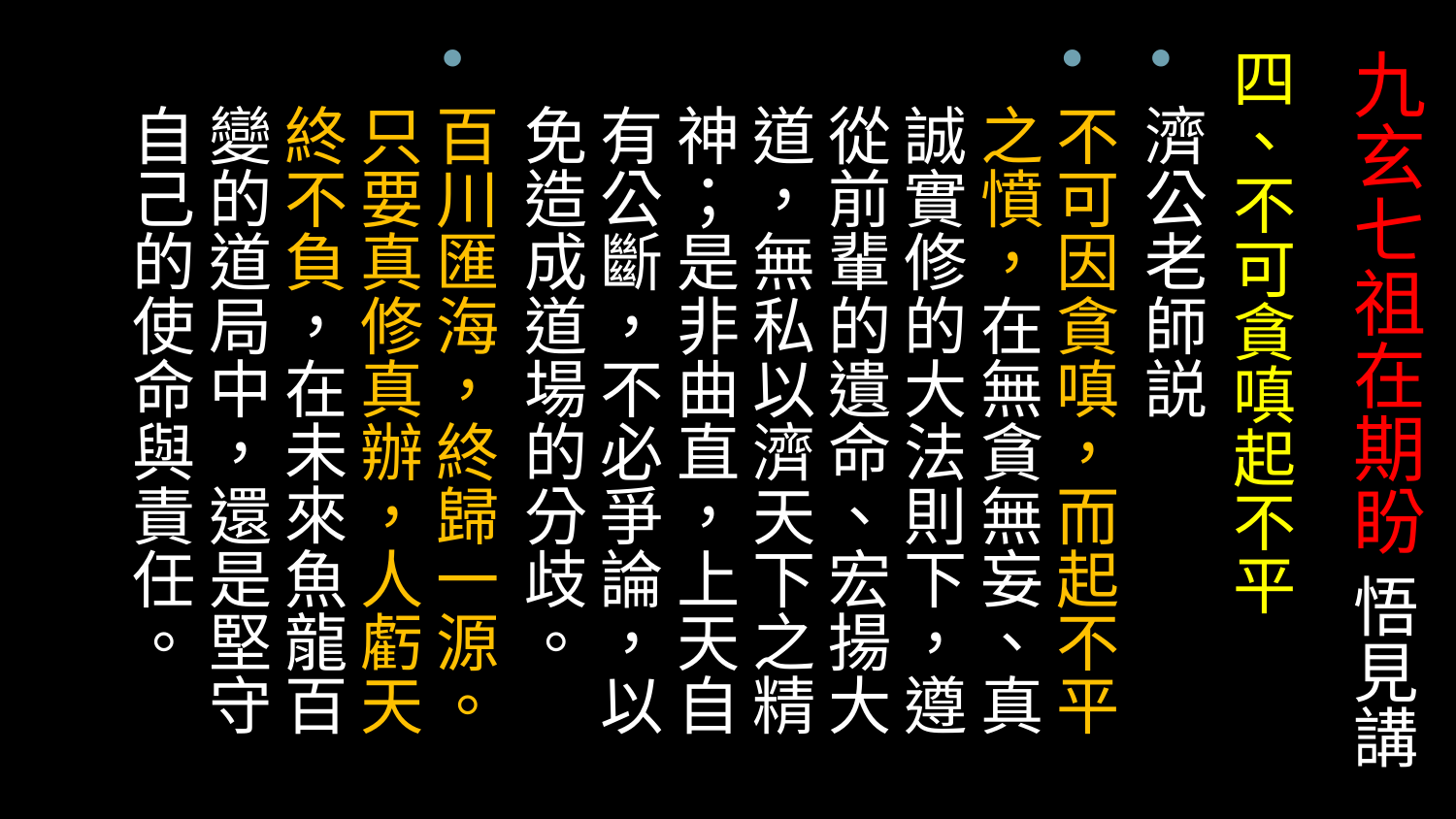

# 九玄七祖在期盼 悟見講
四、不可貪嗔起不平
濟公老師説
不可因貪嗔，而起不平之憤，在無貪無妄、真誠實修的大法則下，遵從前輩的遺命、宏揚大道，無私以濟天下之精神；是非曲直，上天自有公斷，不必爭論，以免造成道場的分歧。
百川匯海，終歸一源。只要真修真辦，人虧天終不負，在未來魚龍百變的道局中，還是堅守自己的使命與責任。